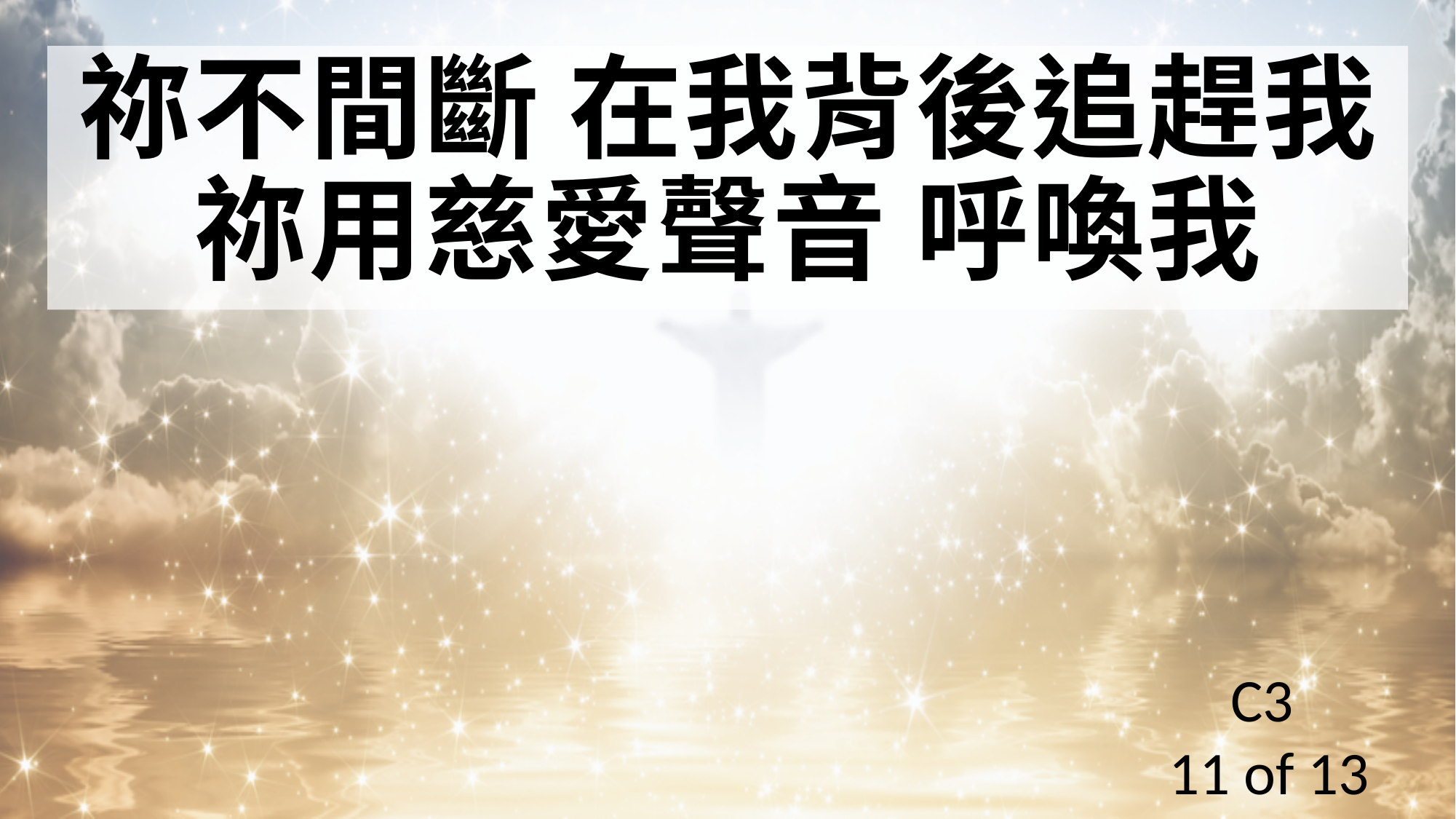

祢不間斷 在我背後追趕我
祢用慈愛聲音 呼喚我
C3
11 of 13